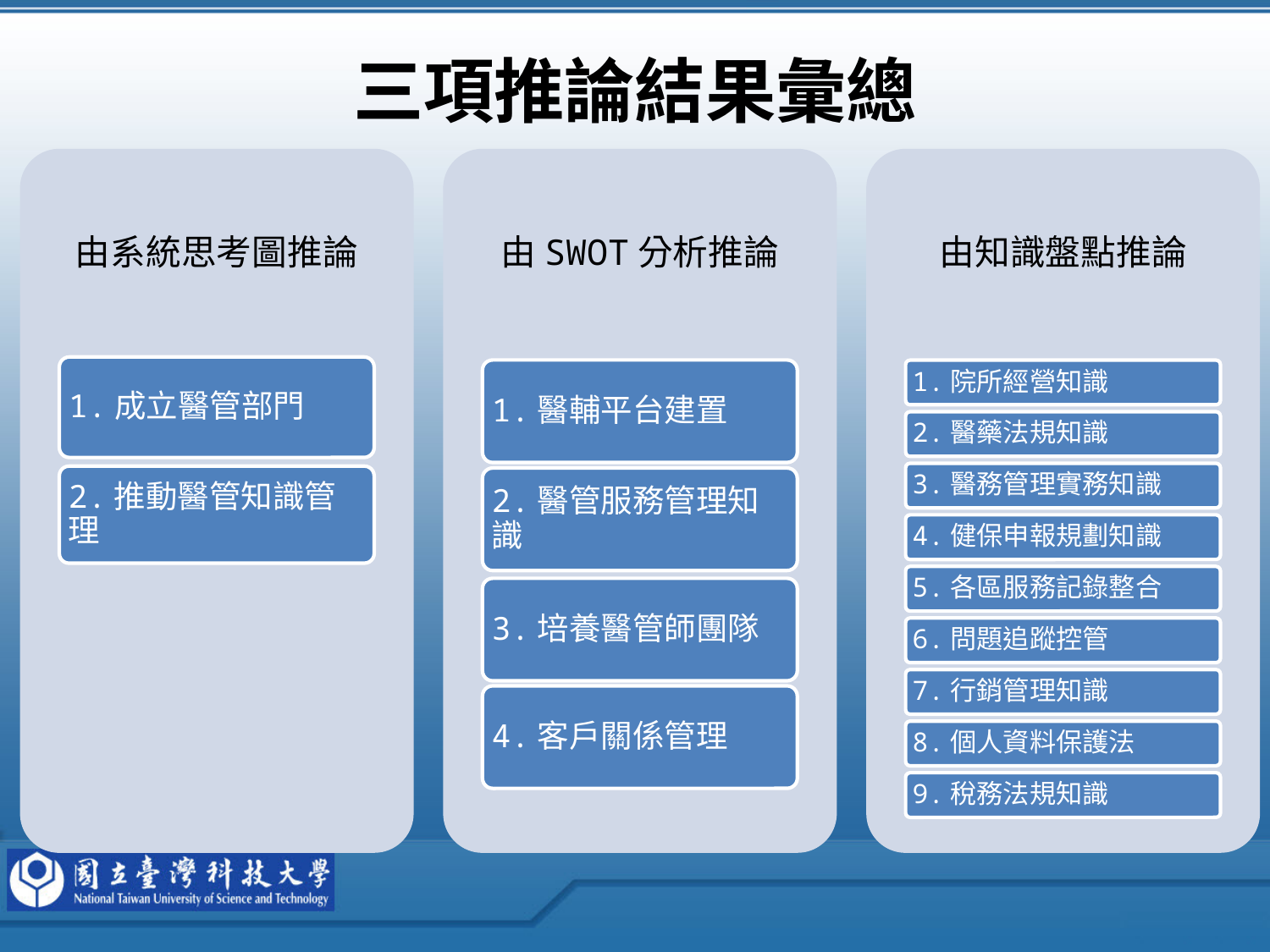

# 三項推論結果彙總
由系統思考圖推論
1.成立醫管部門
2.推動醫管知識管理
由SWOT分析推論
1.醫輔平台建置
2.醫管服務管理知識
3.培養醫管師團隊
4.客戶關係管理
由知識盤點推論
1.院所經營知識
2.醫藥法規知識
3.醫務管理實務知識
4.健保申報規劃知識
5.各區服務記錄整合
6.問題追蹤控管
7.行銷管理知識
8.個人資料保護法
9.稅務法規知識